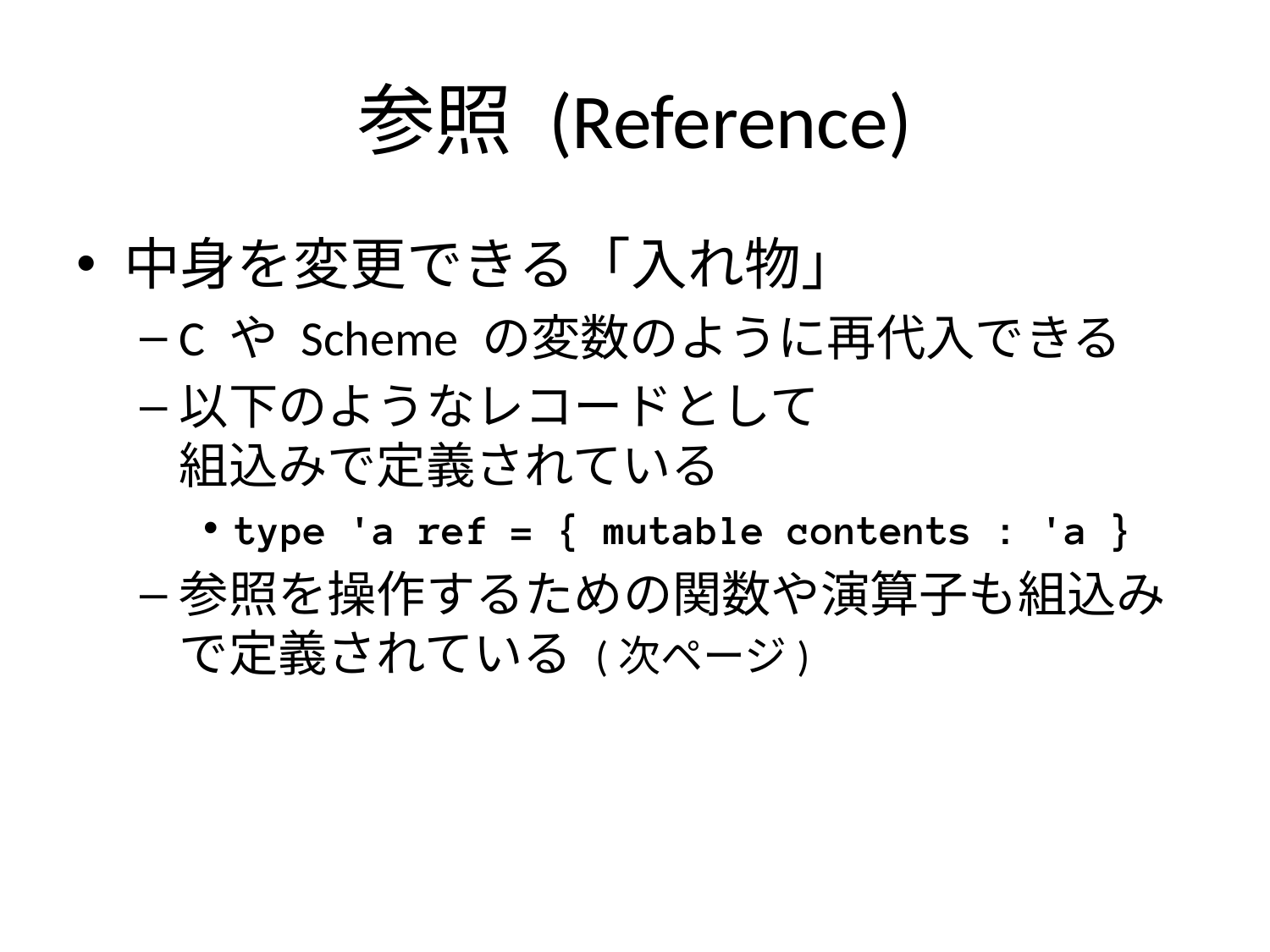

# 参照 (Reference)
中身を変更できる「入れ物」
C や Scheme の変数のように再代入できる
以下のようなレコードとして
組込みで定義されている
type 'a ref = { mutable contents : 'a }
参照を操作するための関数や演算子も組込みで定義されている (次ページ)